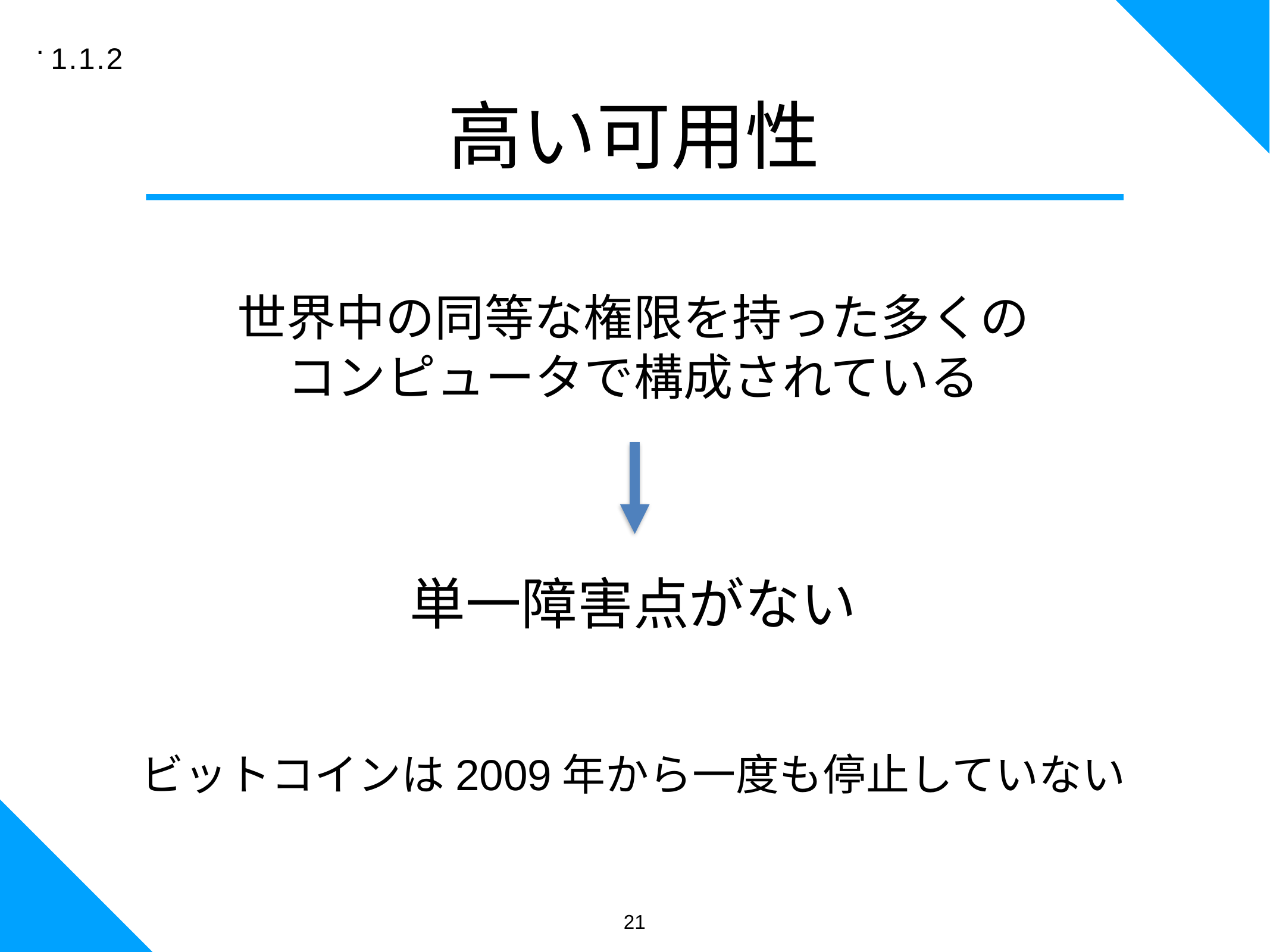

21
.
1.1.2
# 高い可用性
世界中の同等な権限を持った多くの
コンピュータで構成されている

単一障害点がない
ビットコインは2009年から一度も停止していない